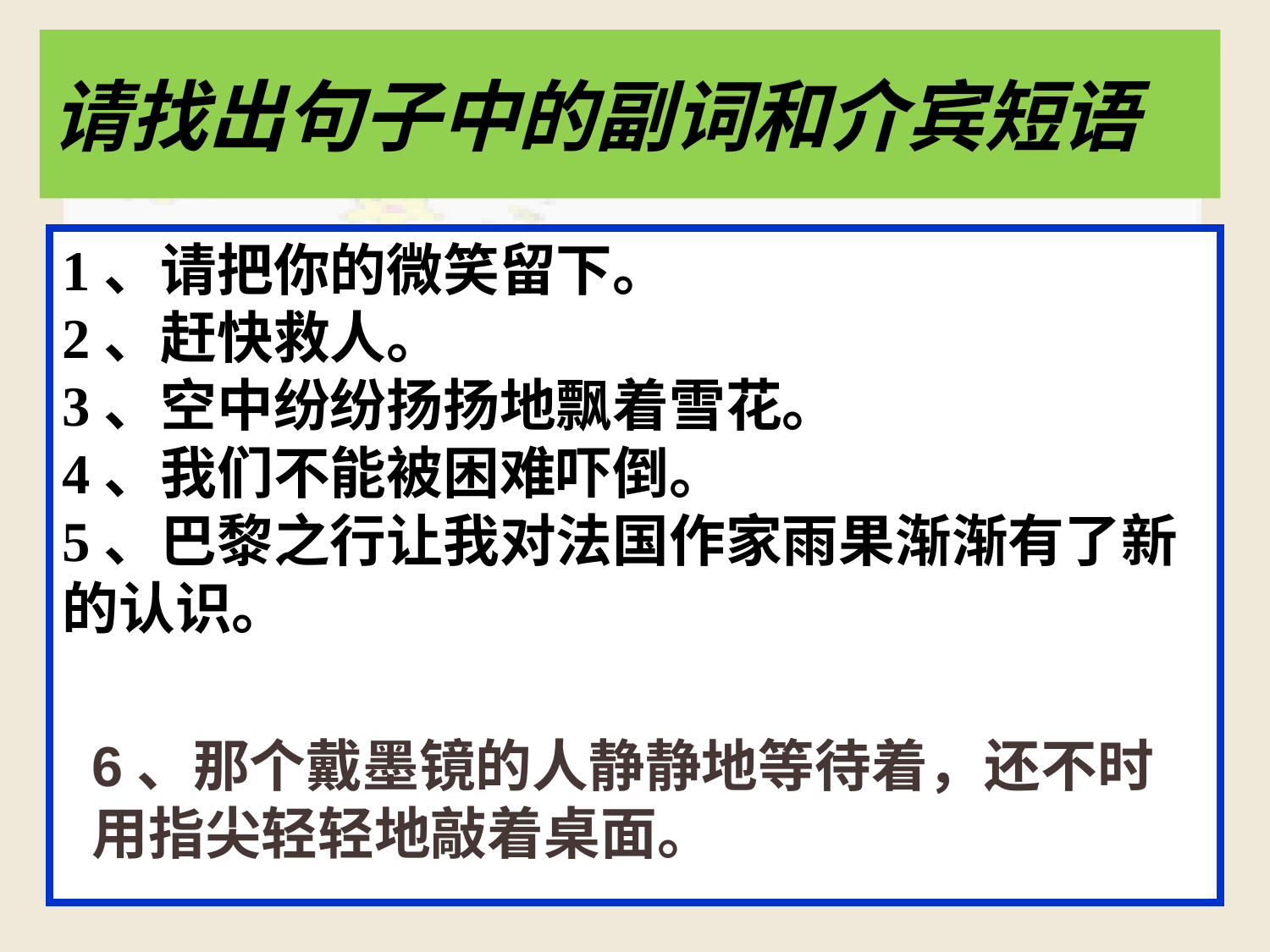

# 请找出句子中的副词和介宾短语
1、请把你的微笑留下。
2、赶快救人。
3、空中纷纷扬扬地飘着雪花。
4、我们不能被困难吓倒。
5、巴黎之行让我对法国作家雨果渐渐有了新的认识。
6、那个戴墨镜的人静静地等待着，还不时用指尖轻轻地敲着桌面。